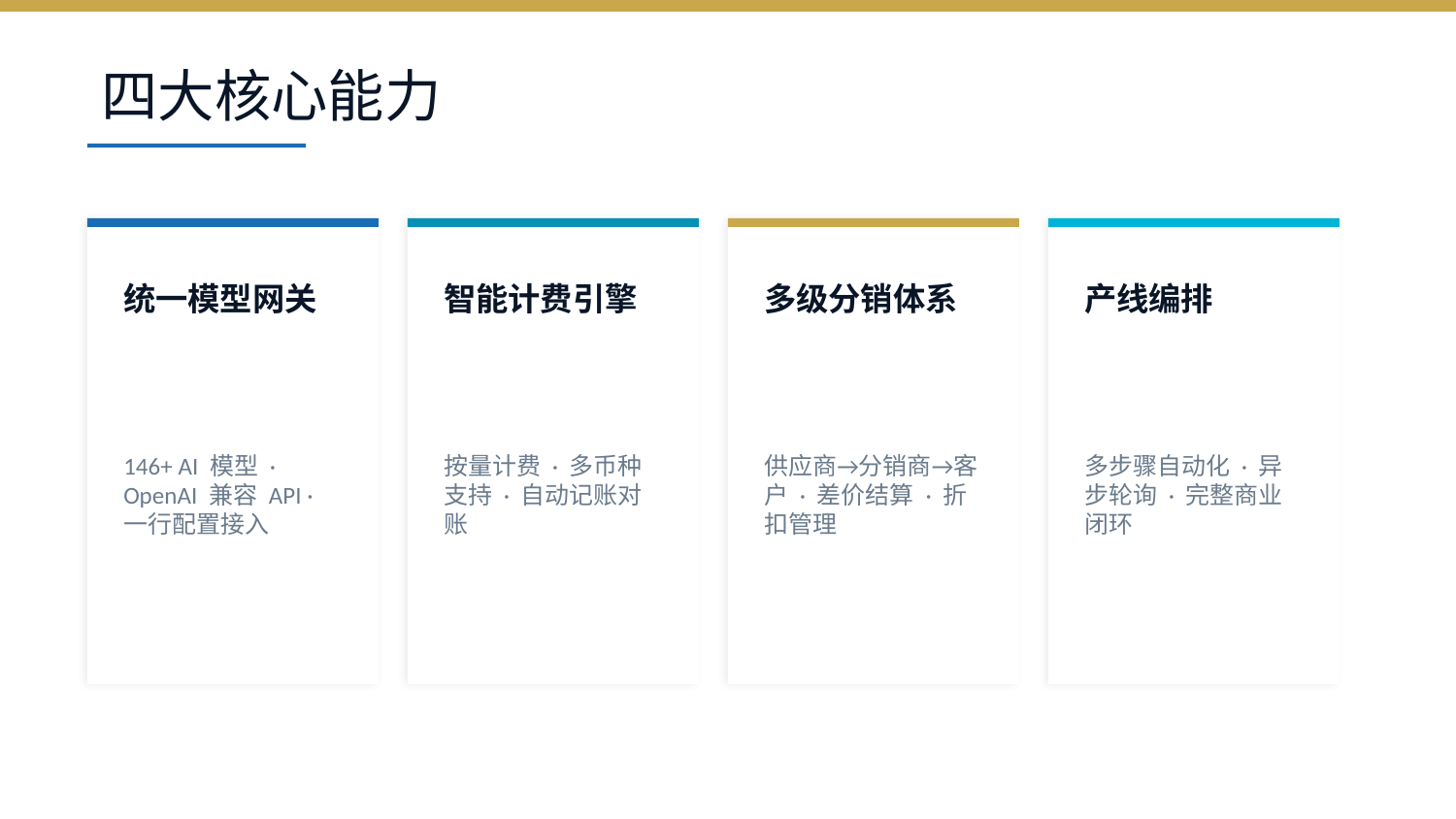

四大核心能力

统一模型网关
智能计费引擎
多级分销体系
产线编排
146+ AI 模型 · OpenAI 兼容 API · 一行配置接入
按量计费 · 多币种支持 · 自动记账对账
供应商→分销商→客户 · 差价结算 · 折扣管理
多步骤自动化 · 异步轮询 · 完整商业闭环